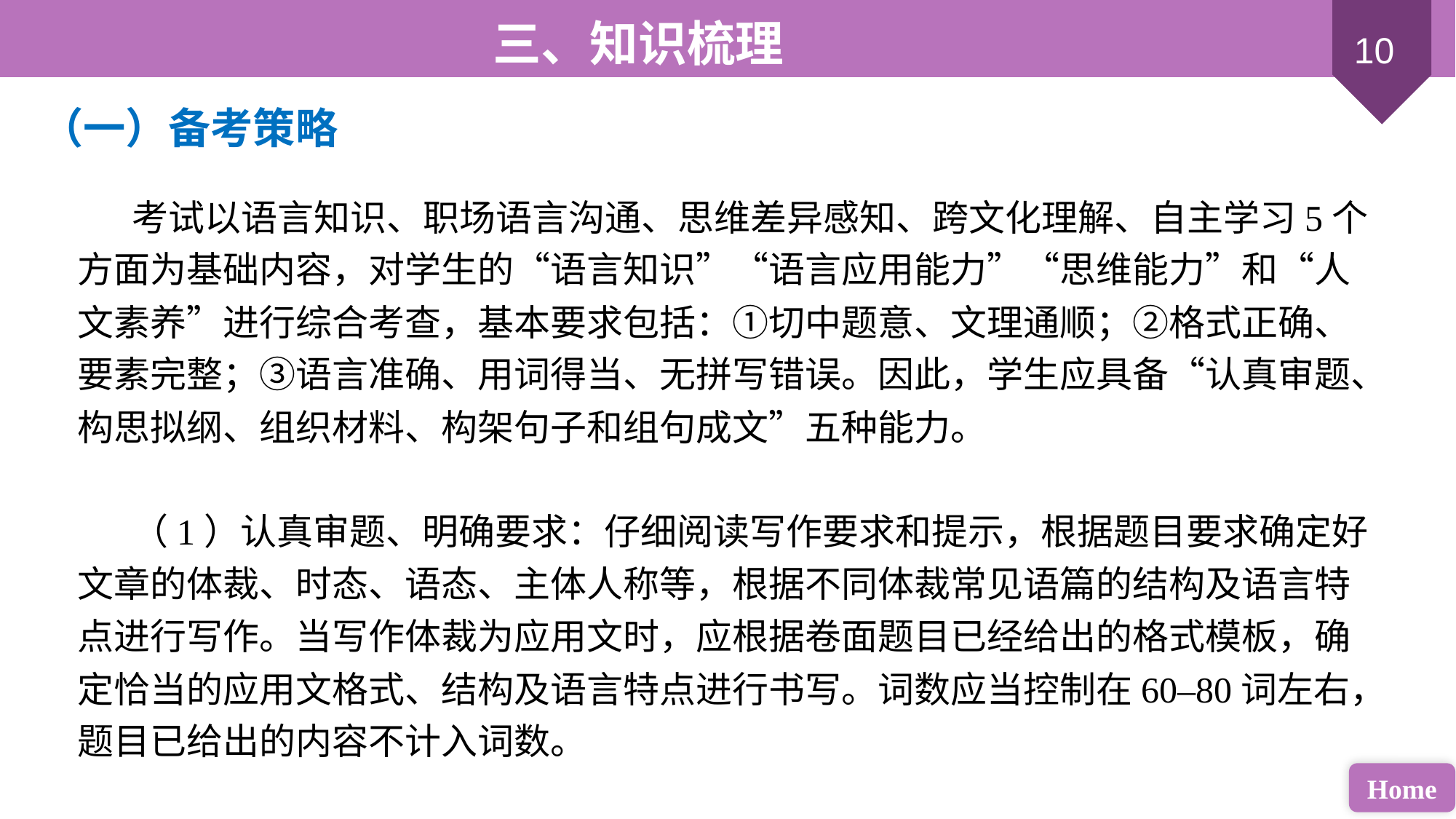

（一）备考策略
考试以语言知识、职场语言沟通、思维差异感知、跨文化理解、自主学习5个方面为基础内容，对学生的“语言知识”“语言应用能力”“思维能力”和“人文素养”进行综合考查，基本要求包括：①切中题意、文理通顺；②格式正确、要素完整；③语言准确、用词得当、无拼写错误。因此，学生应具备“认真审题、构思拟纲、组织材料、构架句子和组句成文”五种能力。

（1）认真审题、明确要求：仔细阅读写作要求和提示，根据题目要求确定好文章的体裁、时态、语态、主体人称等，根据不同体裁常见语篇的结构及语言特点进行写作。当写作体裁为应用文时，应根据卷面题目已经给出的格式模板，确定恰当的应用文格式、结构及语言特点进行书写。词数应当控制在60–80词左右，题目已给出的内容不计入词数。